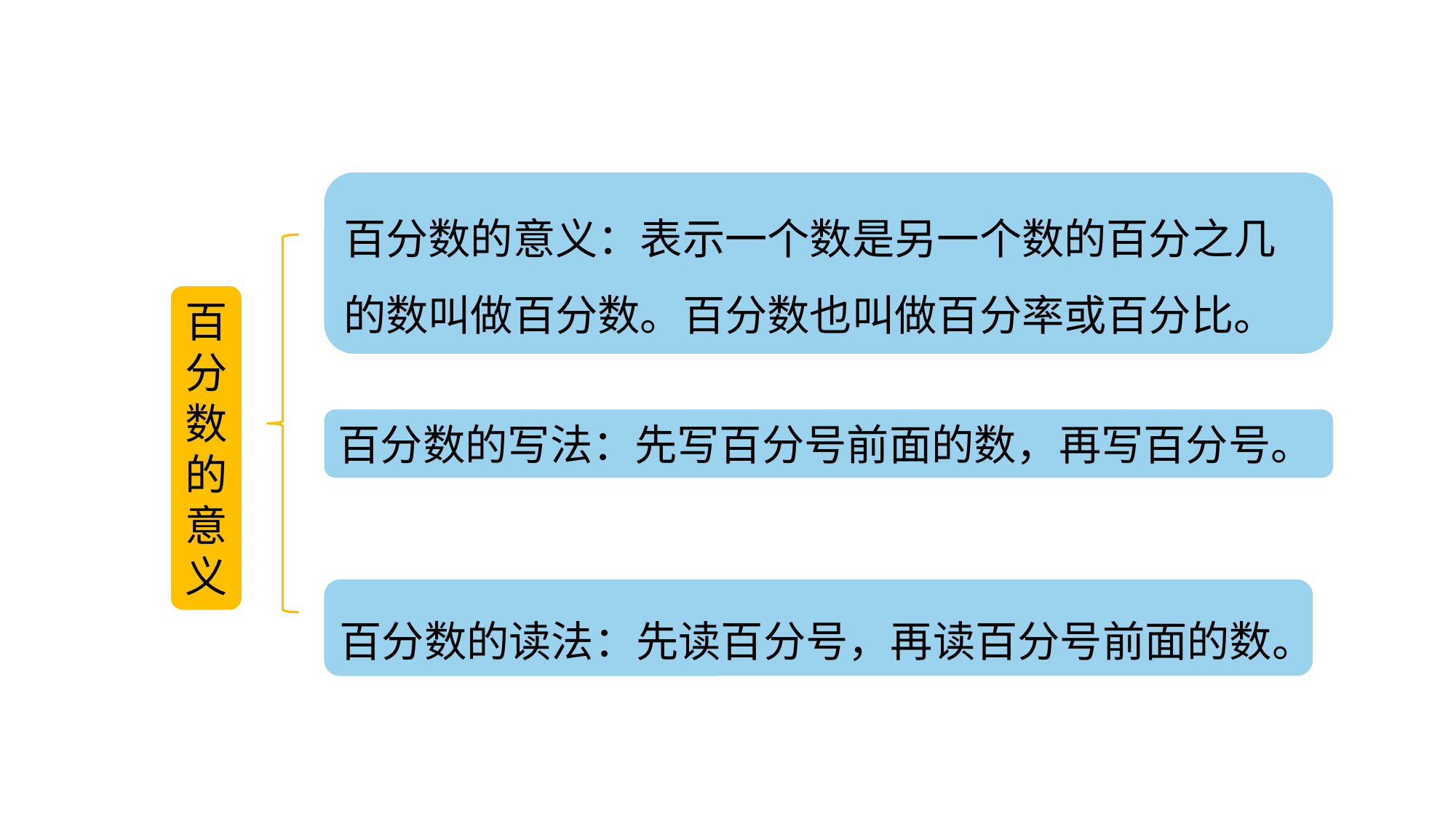

百分数的意义：表示一个数是另一个数的百分之几的数叫做百分数。百分数也叫做百分率或百分比。

百分数的意义
百分数的写法：先写百分号前面的数，再写百分号。
百分数的读法：先读百分号，再读百分号前面的数。